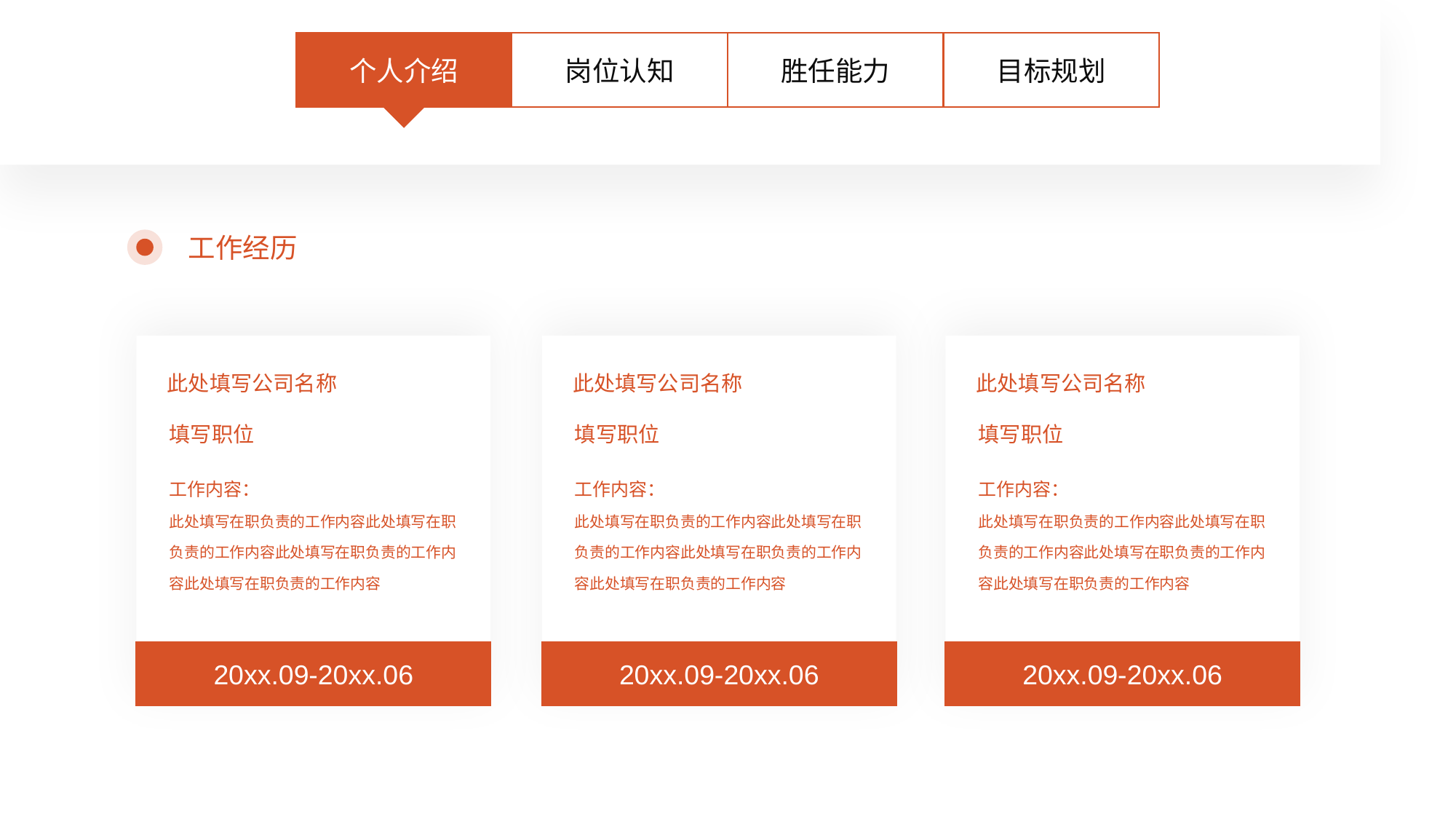

个人介绍
岗位认知
胜任能力
目标规划

工作经历

此处填写公司名称
填写职位
工作内容：
此处填写在职负责的工作内容此处填写在职负责的工作内容此处填写在职负责的工作内容此处填写在职负责的工作内容
20xx.09-20xx.06

此处填写公司名称
填写职位
工作内容：
此处填写在职负责的工作内容此处填写在职负责的工作内容此处填写在职负责的工作内容此处填写在职负责的工作内容
20xx.09-20xx.06

此处填写公司名称
填写职位
工作内容：
此处填写在职负责的工作内容此处填写在职负责的工作内容此处填写在职负责的工作内容此处填写在职负责的工作内容
20xx.09-20xx.06